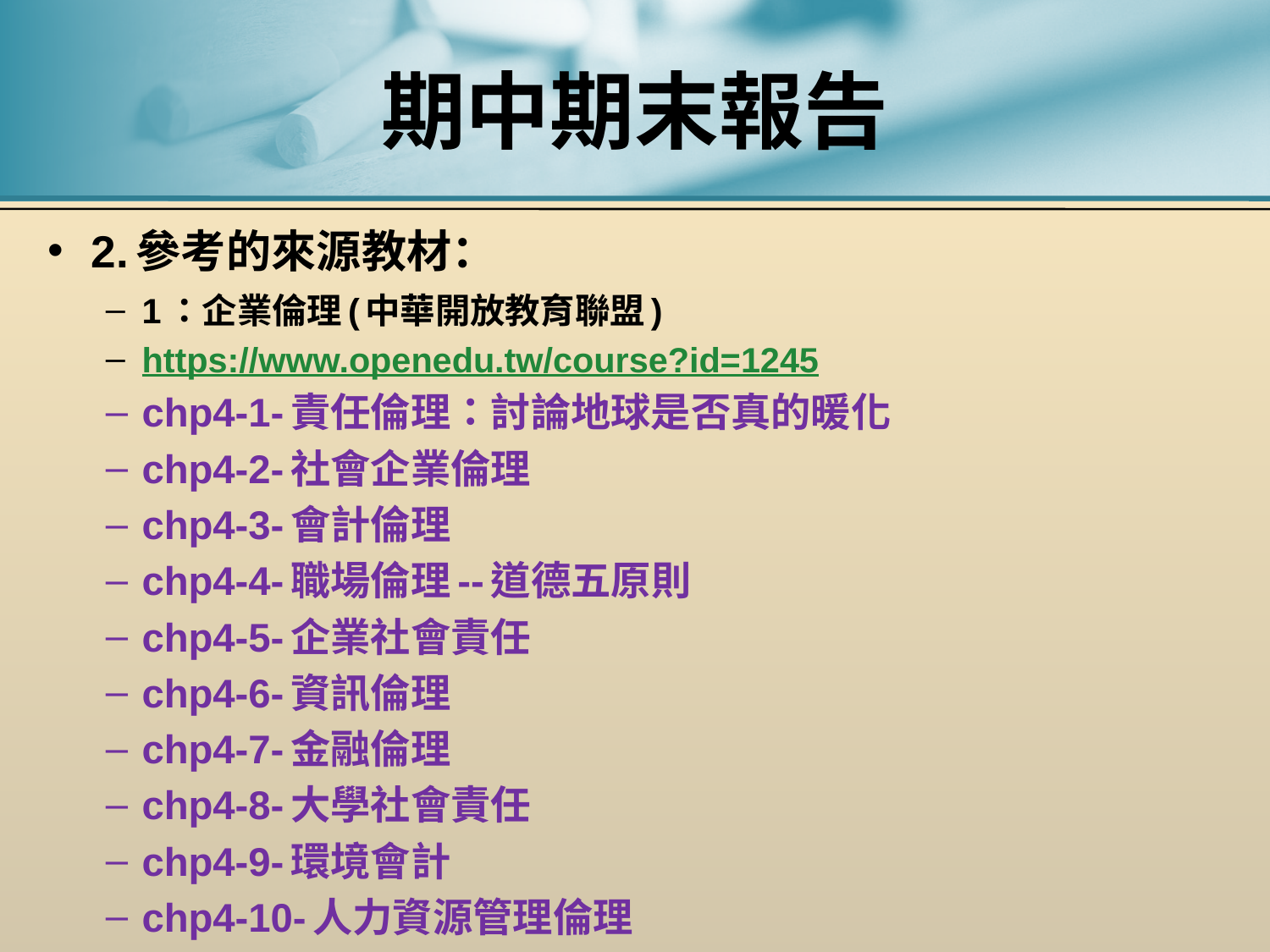

# 期中期末報告
2.參考的來源教材：
1：企業倫理(中華開放教育聯盟)
https://www.openedu.tw/course?id=1245
chp4-1-責任倫理：討論地球是否真的暖化
chp4-2-社會企業倫理
chp4-3-會計倫理
chp4-4-職場倫理--道德五原則
chp4-5-企業社會責任
chp4-6-資訊倫理
chp4-7-金融倫理
chp4-8-大學社會責任
chp4-9-環境會計
chp4-10-人力資源管理倫理